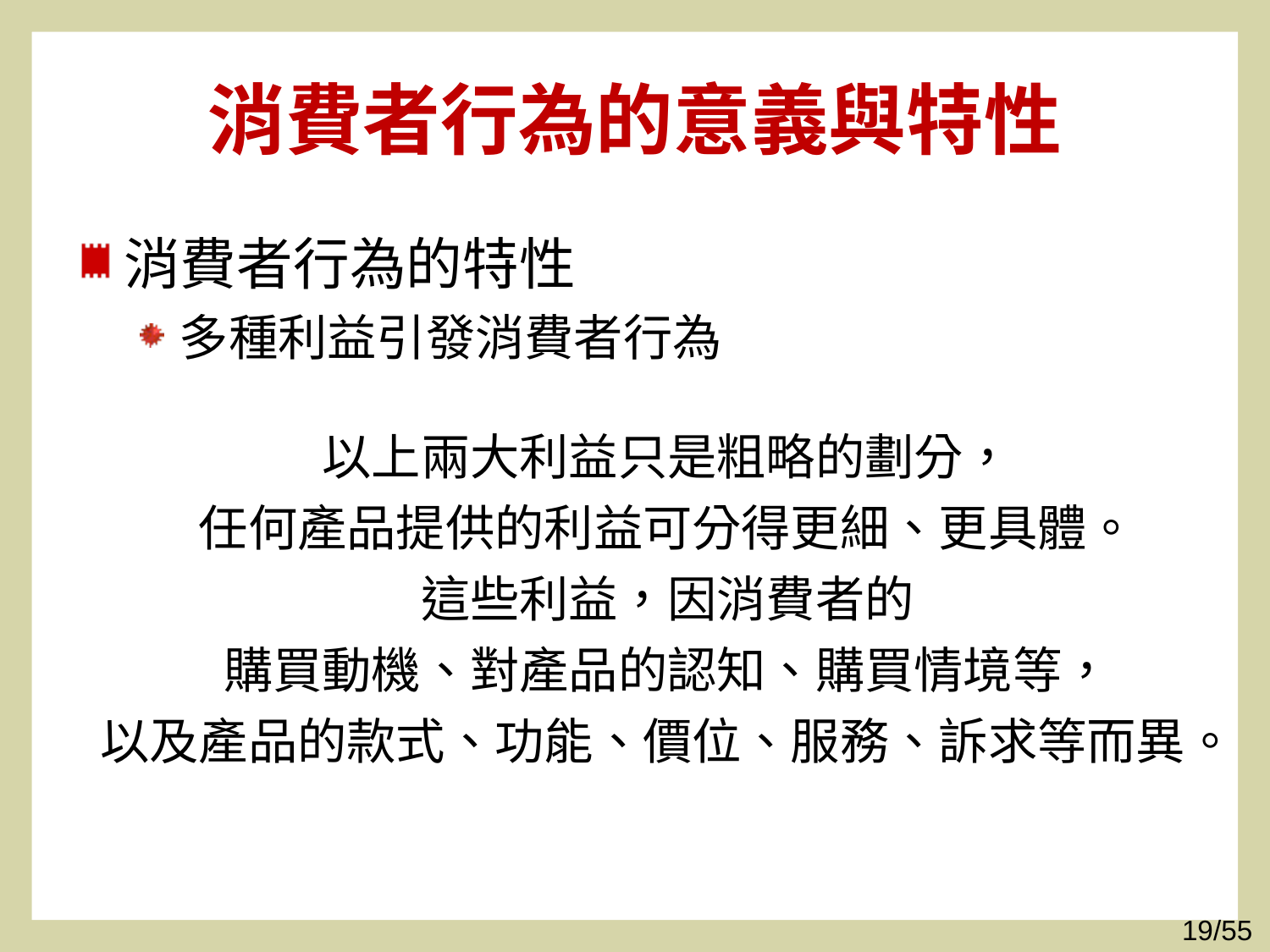

# 消費者行為的意義與特性
消費者行為的特性
多種利益引發消費者行為
以上兩大利益只是粗略的劃分，
任何產品提供的利益可分得更細、更具體。
這些利益，因消費者的
購買動機、對產品的認知、購買情境等，
以及產品的款式、功能、價位、服務、訴求等而異。
19/55